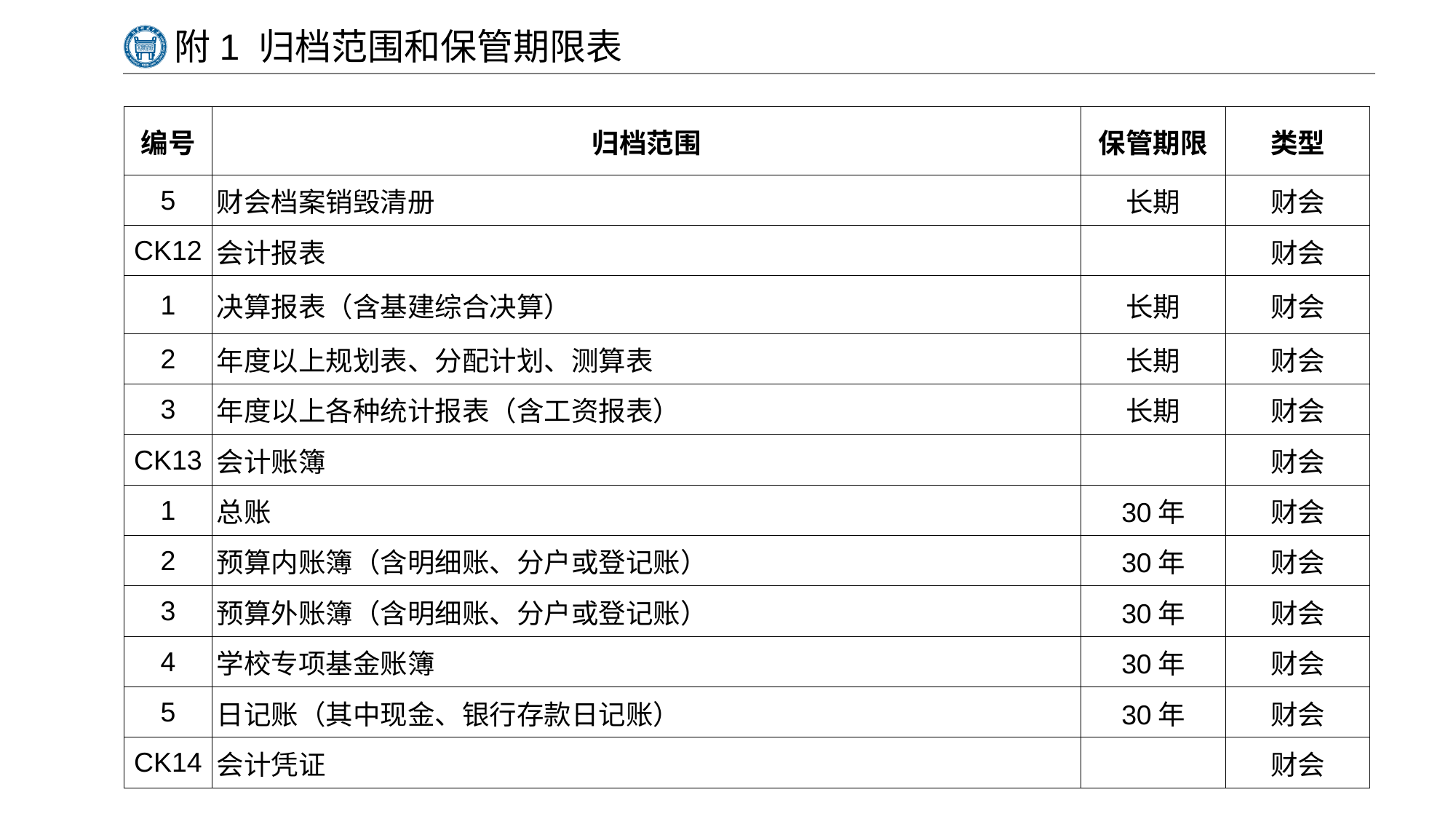

# 附1 归档范围和保管期限表
| 编号 | 归档范围 | 保管期限 | 类型 |
| --- | --- | --- | --- |
| 5 | 财会档案销毁清册 | 长期 | 财会 |
| CK12 | 会计报表 |  | 财会 |
| 1 | 决算报表（含基建综合决算） | 长期 | 财会 |
| 2 | 年度以上规划表、分配计划、测算表 | 长期 | 财会 |
| 3 | 年度以上各种统计报表（含工资报表） | 长期 | 财会 |
| CK13 | 会计账簿 |  | 财会 |
| 1 | 总账 | 30年 | 财会 |
| 2 | 预算内账簿（含明细账、分户或登记账） | 30年 | 财会 |
| 3 | 预算外账簿（含明细账、分户或登记账） | 30年 | 财会 |
| 4 | 学校专项基金账簿 | 30年 | 财会 |
| 5 | 日记账（其中现金、银行存款日记账） | 30年 | 财会 |
| CK14 | 会计凭证 |  | 财会 |